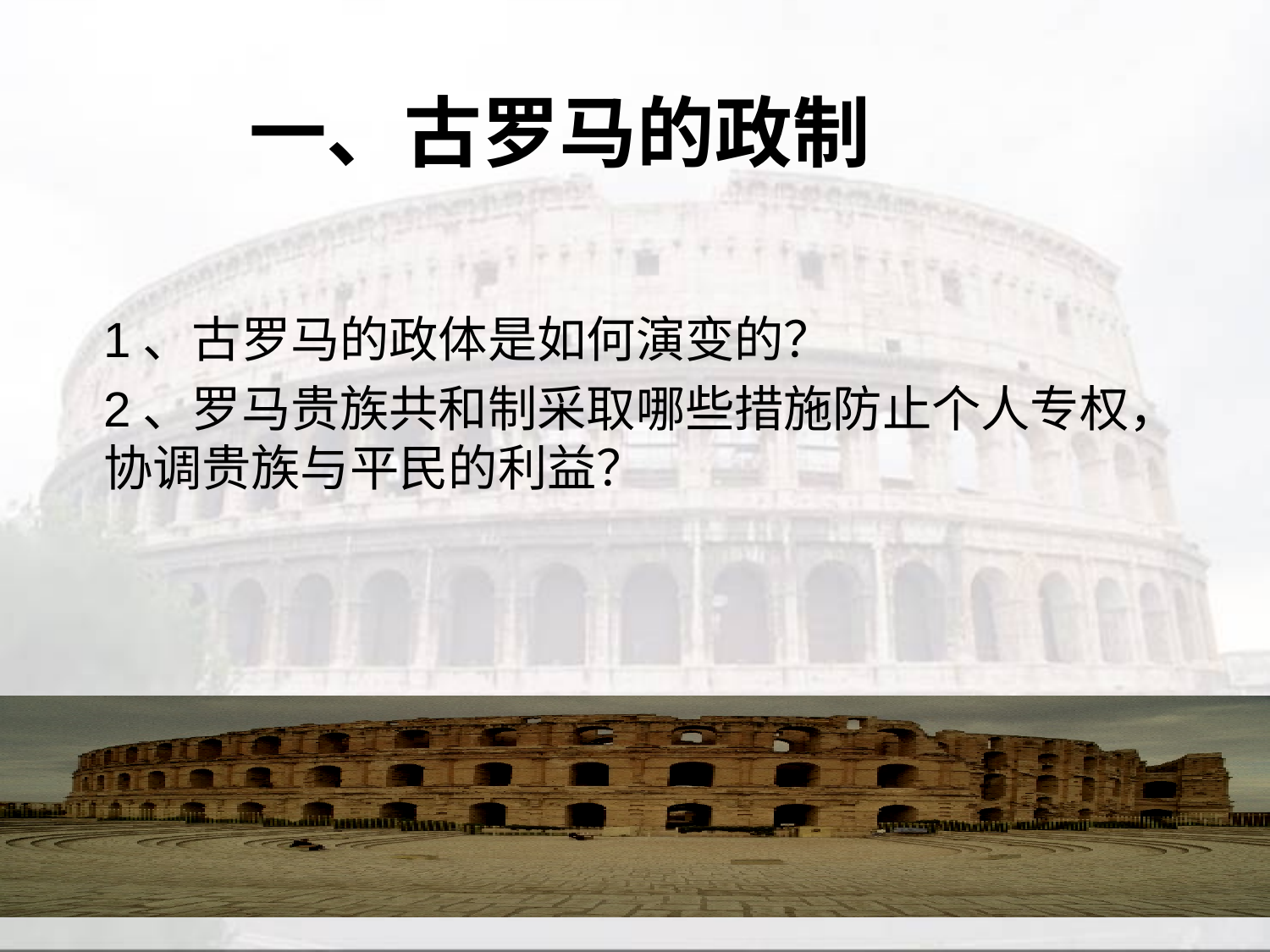

一、古罗马的政制
1、古罗马的政体是如何演变的？
2、罗马贵族共和制采取哪些措施防止个人专权，协调贵族与平民的利益？